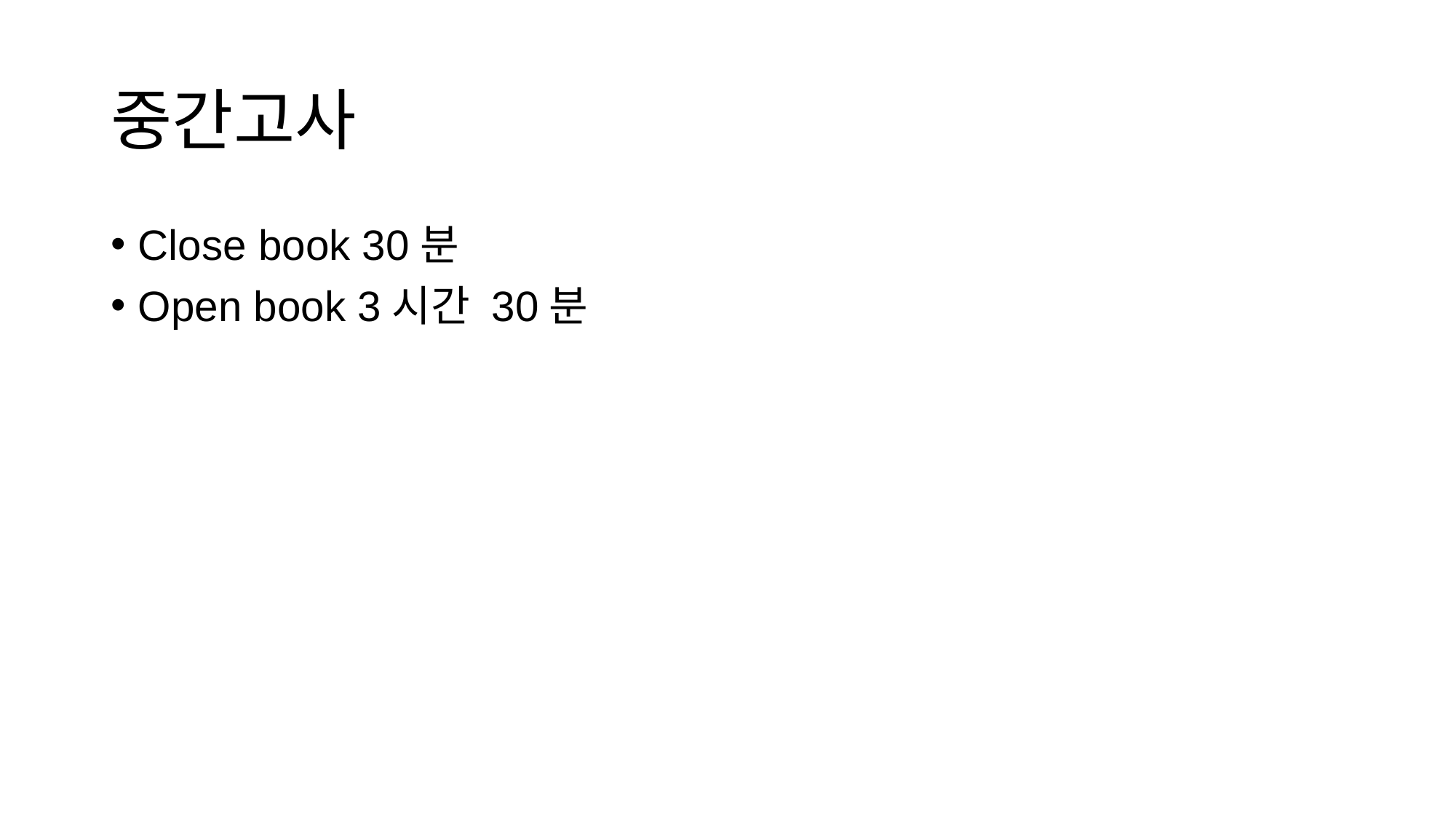

# 중간고사
Close book 30분
Open book 3시간 30분